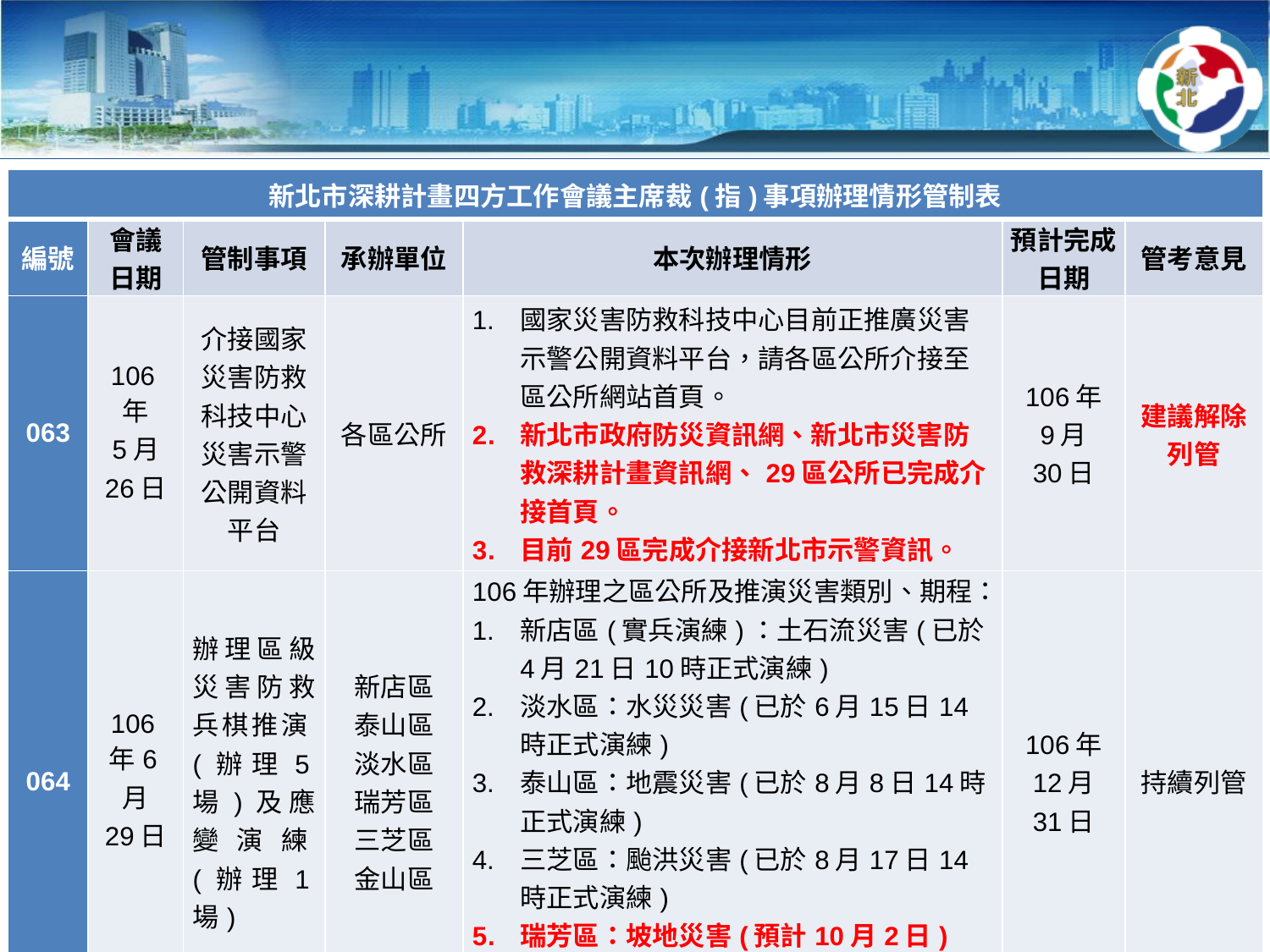

| 新北市深耕計畫四方工作會議主席裁(指)事項辦理情形管制表 |  |  |  |  |  |  |
| --- | --- | --- | --- | --- | --- | --- |
| 編號 | 會議日期 | 管制事項 | 承辦單位 | 本次辦理情形 | 預計完成日期 | 管考意見 |
| 063 | 106年 5月 26日 | 介接國家災害防救科技中心災害示警公開資料平台 | 各區公所 | 國家災害防救科技中心目前正推廣災害示警公開資料平台，請各區公所介接至區公所網站首頁。 新北市政府防災資訊網、新北市災害防救深耕計畫資訊網、29區公所已完成介接首頁。 目前29區完成介接新北市示警資訊。 | 106年 9月 30日 | 建議解除列管 |
| 064 | 106年6月 29日 | 辦理區級災害防救兵棋推演(辦理5場)及應變演練(辦理1場) | 新店區 泰山區 淡水區 瑞芳區 三芝區 金山區 | 106年辦理之區公所及推演災害類別、期程： 新店區(實兵演練)：土石流災害(已於4月21日10時正式演練) 淡水區：水災災害(已於6月15日14時正式演練) 泰山區：地震災害(已於8月8日14時正式演練) 三芝區：颱洪災害(已於8月17日14時正式演練) 瑞芳區：坡地災害(預計10月2日) 金山區：水災災害(預計10月31日) | 106年 12月 31日 | 持續列管 |
9